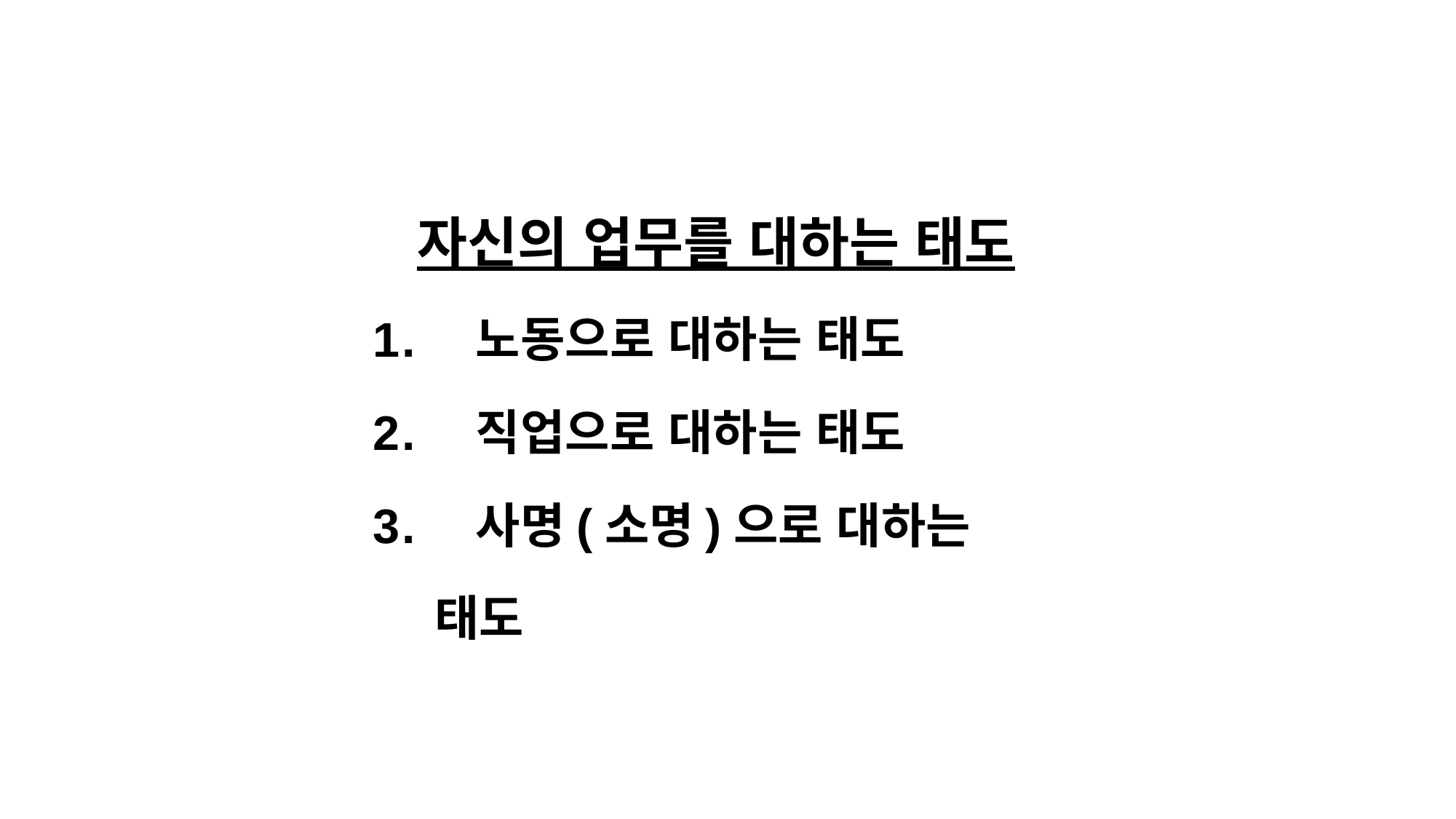

자신의 업무를 대하는 태도
	노동으로 대하는 태도
	직업으로 대하는 태도
	사명(소명)으로 대하는 태도